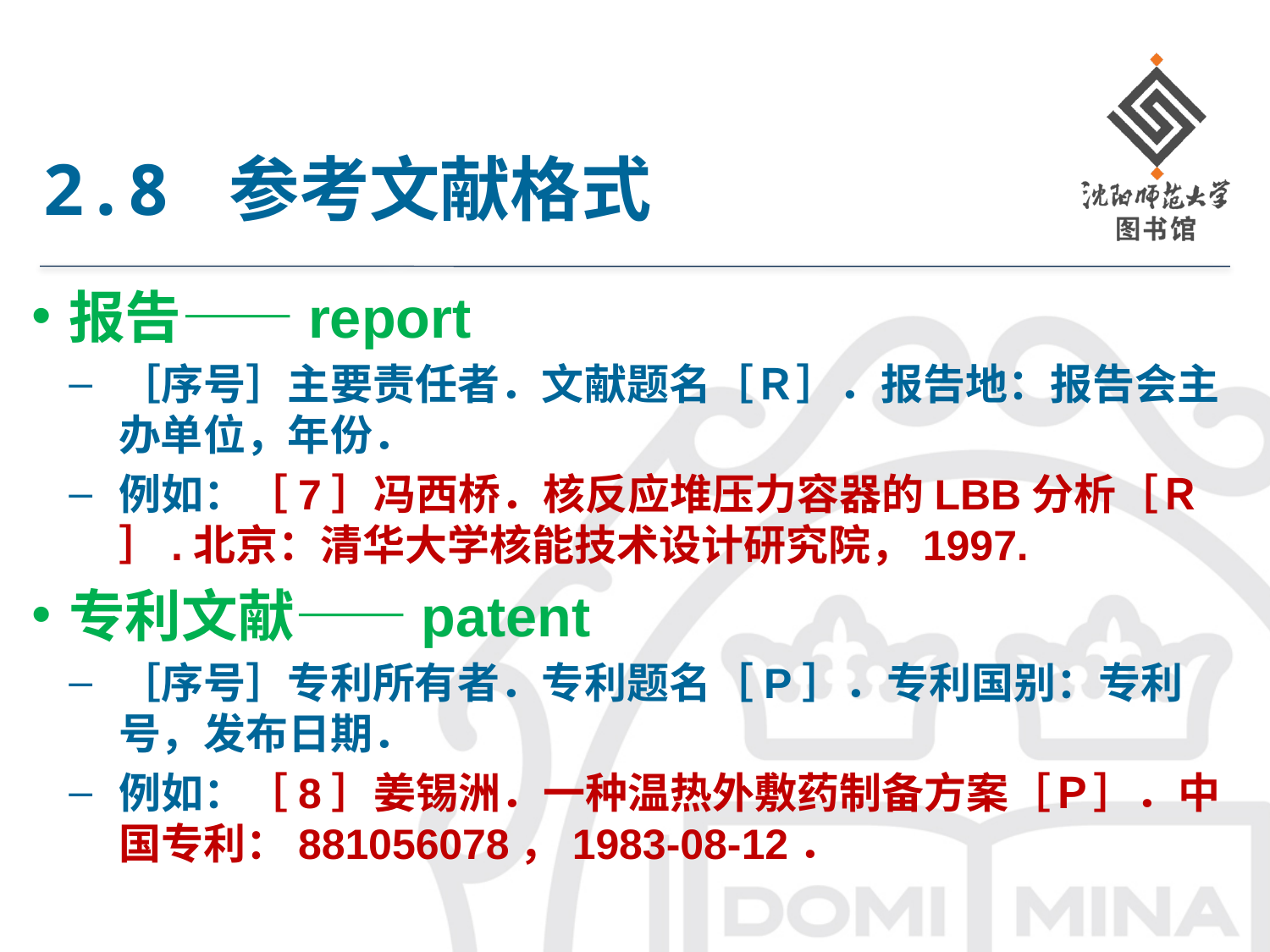

# 2.8 参考文献格式
报告——report
［序号］主要责任者．文献题名［Ｒ］．报告地：报告会主办单位，年份．
例如：［7］冯西桥．核反应堆压力容器的LBB分析［Ｒ］.北京：清华大学核能技术设计研究院，1997.
专利文献——patent
［序号］专利所有者．专利题名［P］．专利国别：专利号，发布日期．
例如：［8］姜锡洲．一种温热外敷药制备方案［Ｐ］．中国专利：881056078，1983-08-12．